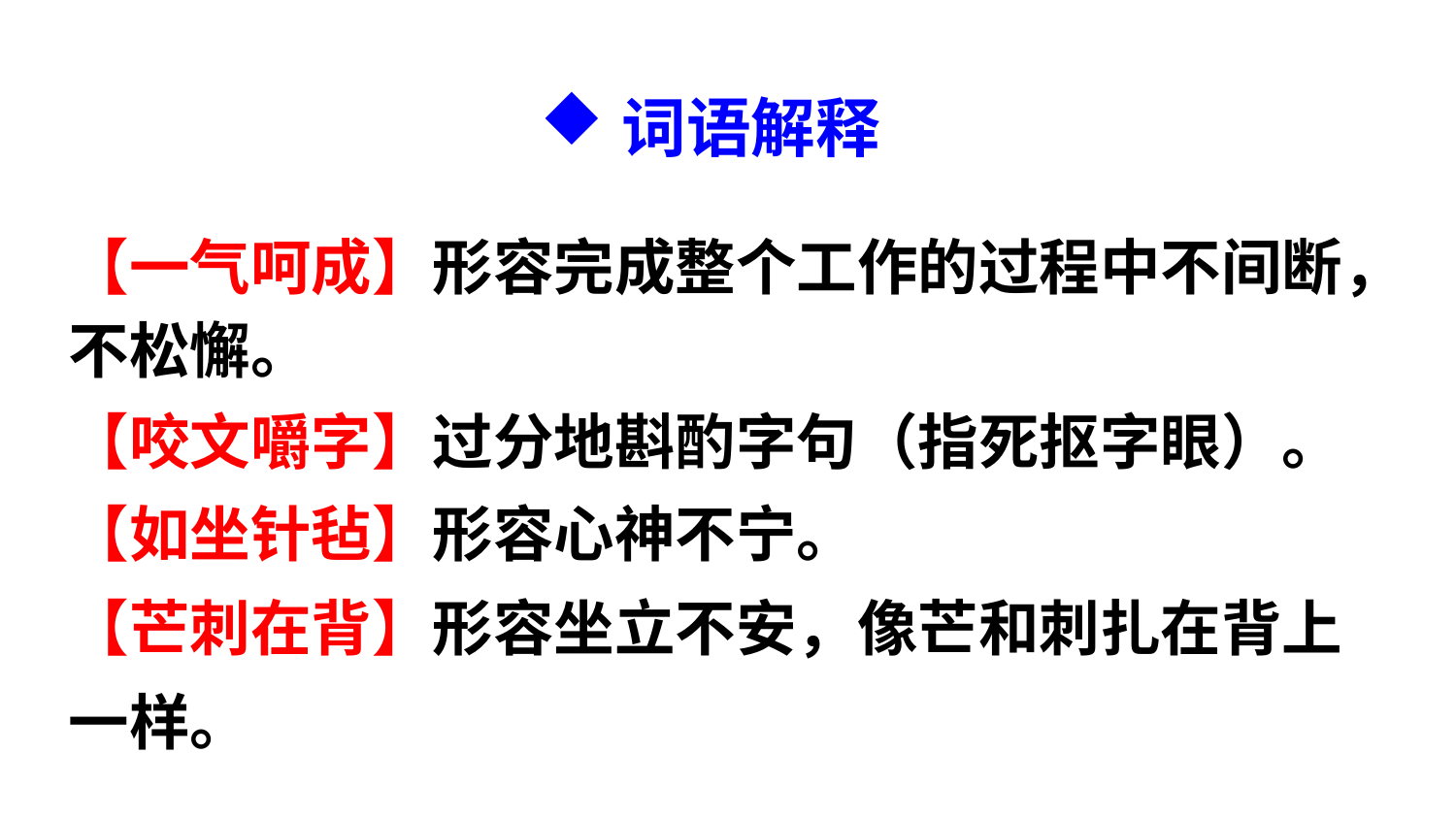

词语解释
【一气呵成】形容完成整个工作的过程中不间断，不松懈。
【咬文嚼字】过分地斟酌字句（指死抠字眼）。
【如坐针毡】形容心神不宁。
【芒刺在背】形容坐立不安，像芒和刺扎在背上一样。